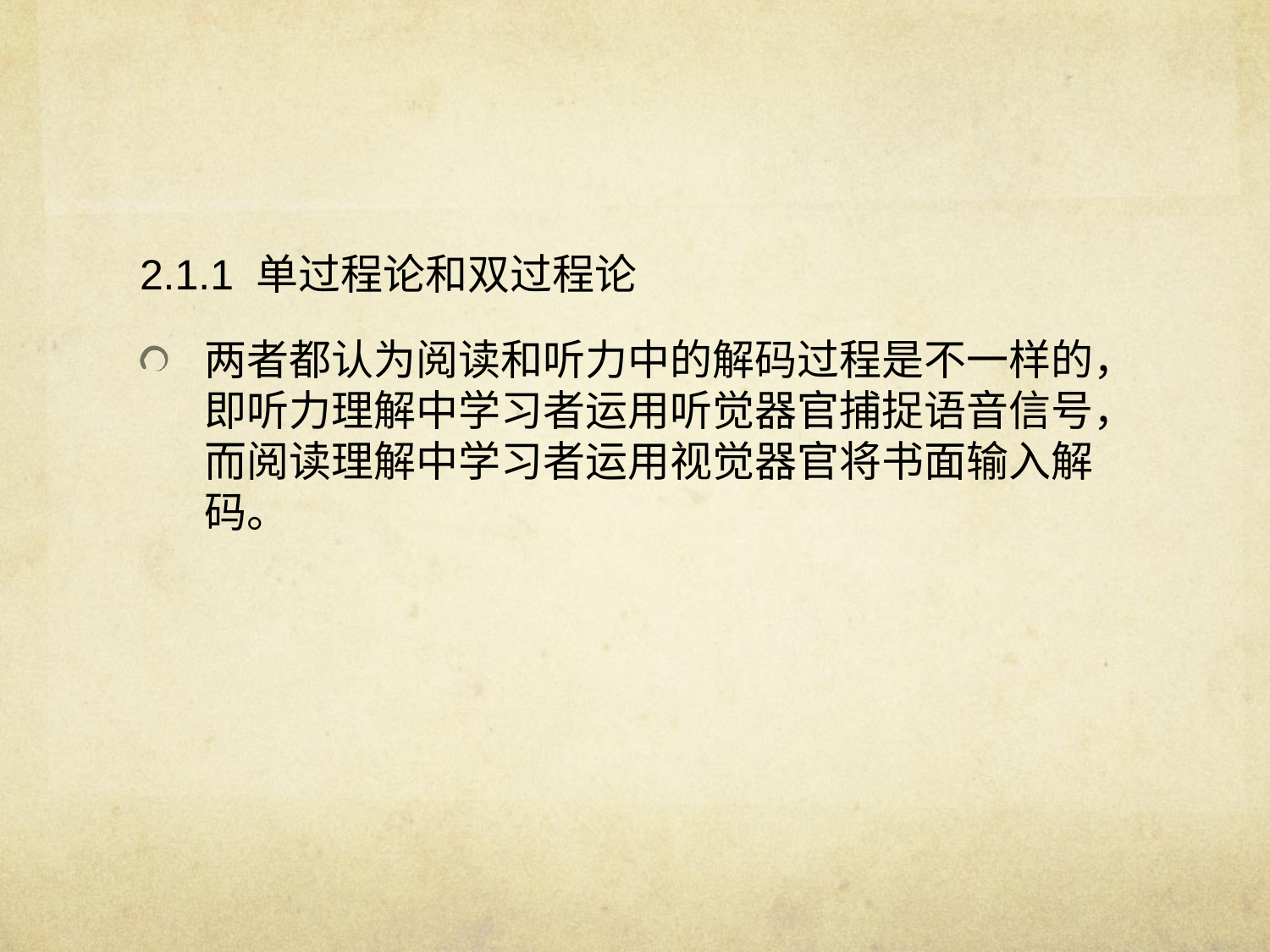

#
2.1.1 单过程论和双过程论
两者都认为阅读和听力中的解码过程是不一样的，即听力理解中学习者运用听觉器官捕捉语音信号，而阅读理解中学习者运用视觉器官将书面输入解码。